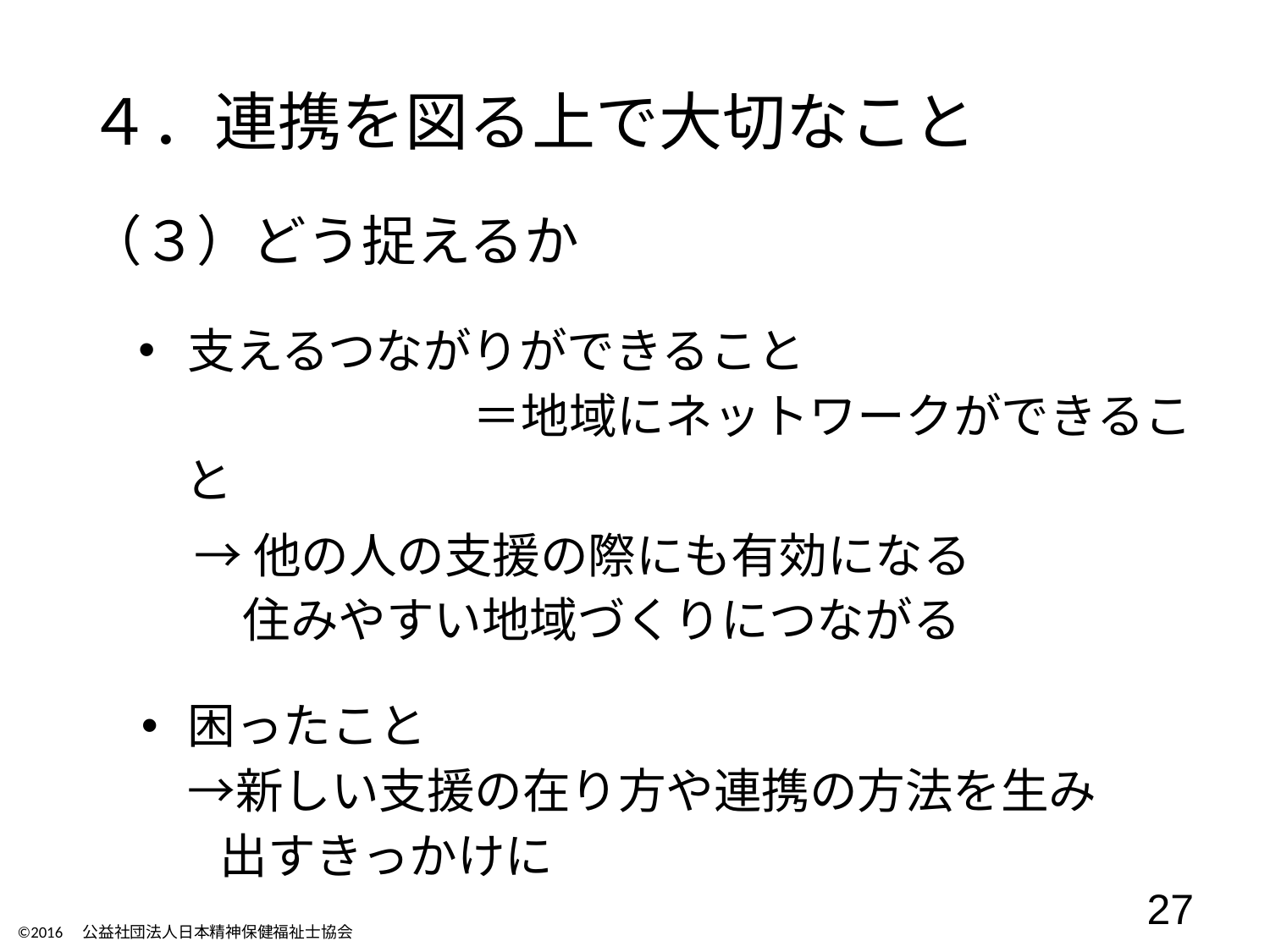

# ４．連携を図る上で大切なこと
（３）どう捉えるか
支えるつながりができること
　　　　　　＝地域にネットワークができること
→他の人の支援の際にも有効になる
住みやすい地域づくりにつながる
困ったこと
→新しい支援の在り方や連携の方法を生み
   出すきっかけに

27
©2016　公益社団法人日本精神保健福祉士協会